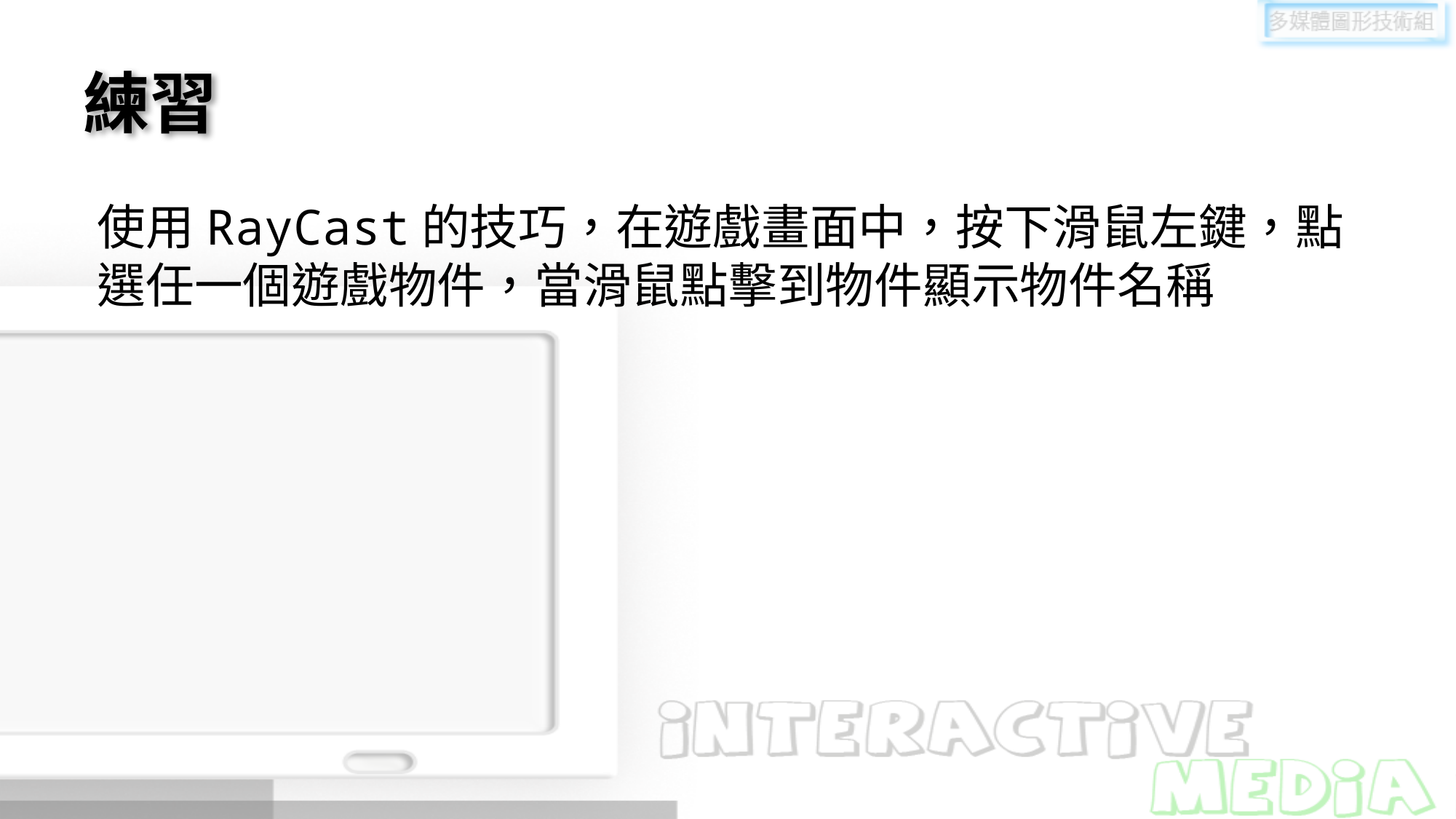

# 練習
使用RayCast的技巧，在遊戲畫面中，按下滑鼠左鍵，點選任一個遊戲物件，當滑鼠點擊到物件顯示物件名稱